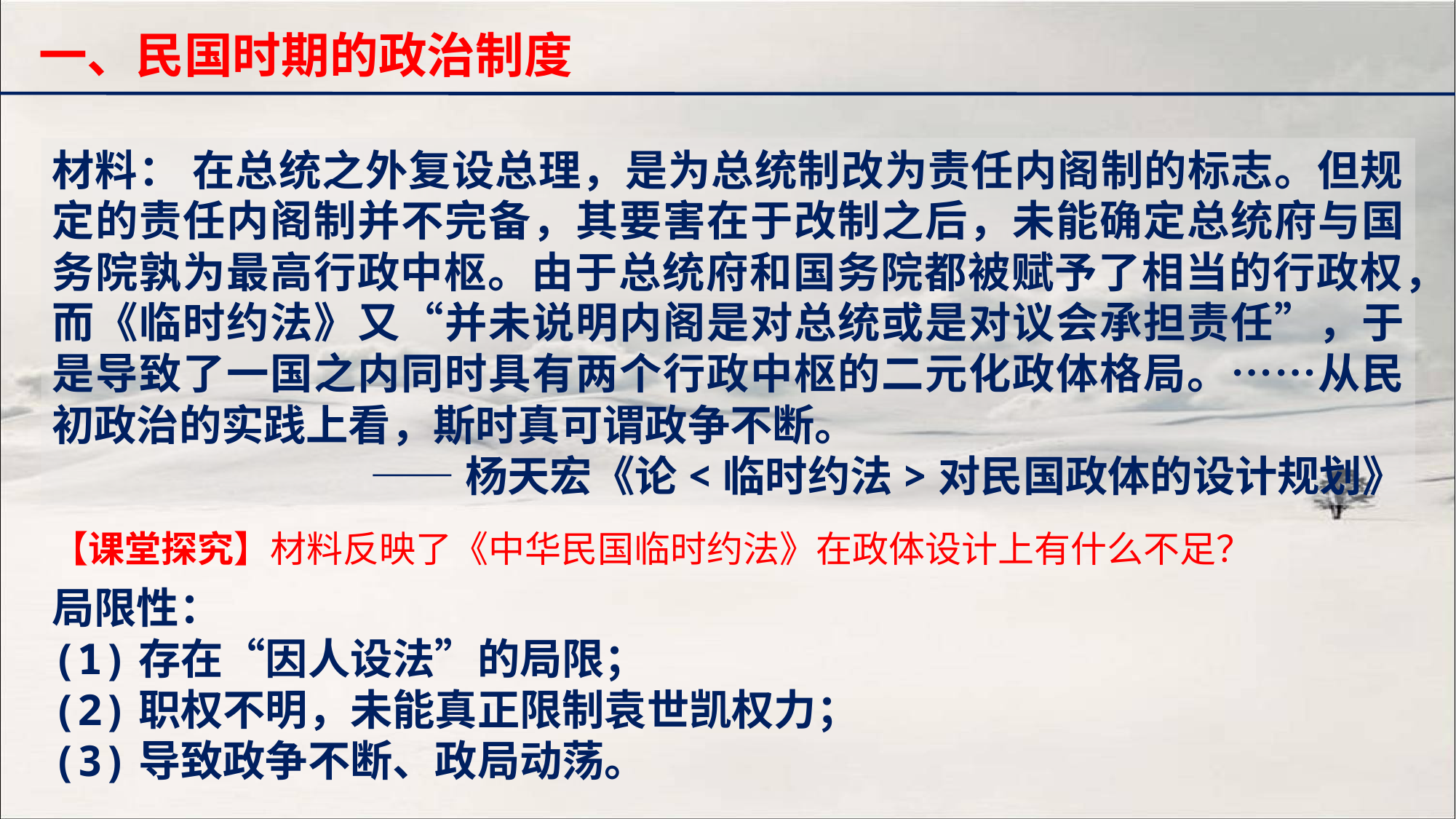

一、民国时期的政治制度
材料： 在总统之外复设总理，是为总统制改为责任内阁制的标志。但规定的责任内阁制并不完备，其要害在于改制之后，未能确定总统府与国务院孰为最高行政中枢。由于总统府和国务院都被赋予了相当的行政权，而《临时约法》又“并未说明内阁是对总统或是对议会承担责任”，于是导致了一国之内同时具有两个行政中枢的二元化政体格局。……从民初政治的实践上看，斯时真可谓政争不断。
——杨天宏《论<临时约法>对民国政体的设计规划》
【课堂探究】材料反映了《中华民国临时约法》在政体设计上有什么不足？
局限性：
(1)存在“因人设法”的局限；
(2)职权不明，未能真正限制袁世凯权力；
(3)导致政争不断、政局动荡。